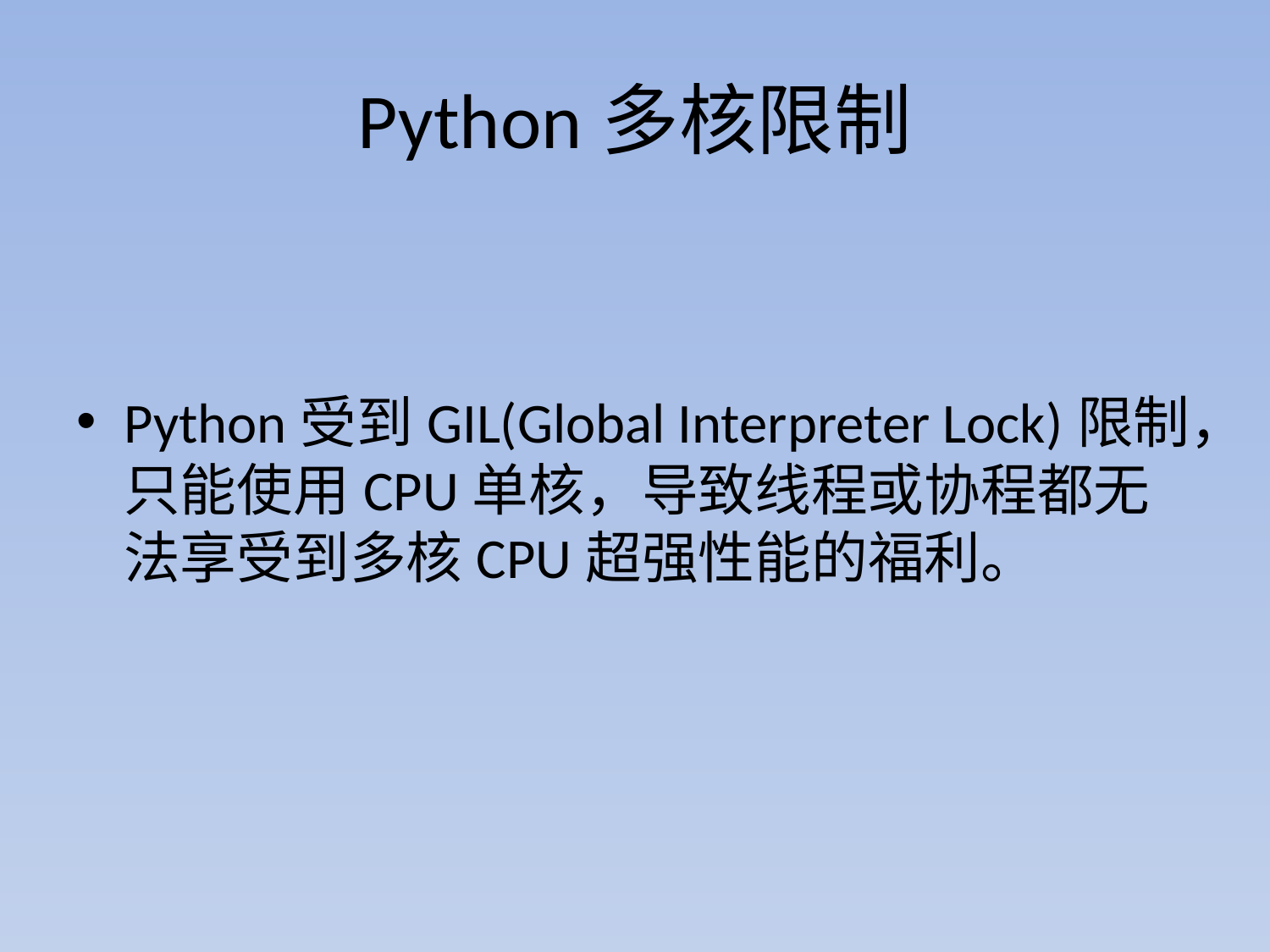

# Python多核限制

Python受到GIL(Global Interpreter Lock)限制，只能使用CPU单核，导致线程或协程都无法享受到多核CPU超强性能的福利。